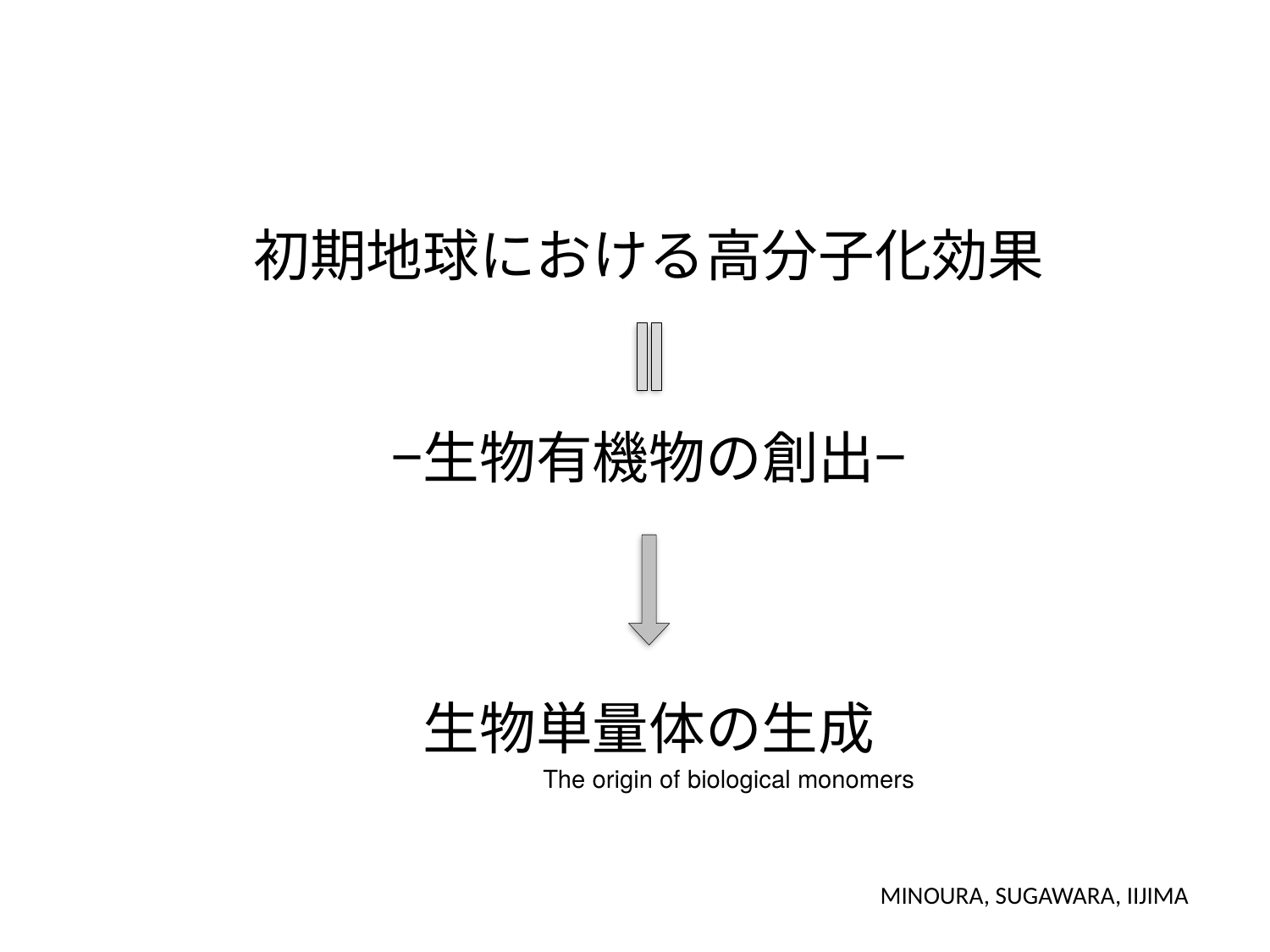

# 初期地球における高分子化効果 −生物有機物の創出− 生物単量体の生成

The origin of biological monomers
MINOURA, SUGAWARA, IIJIMA